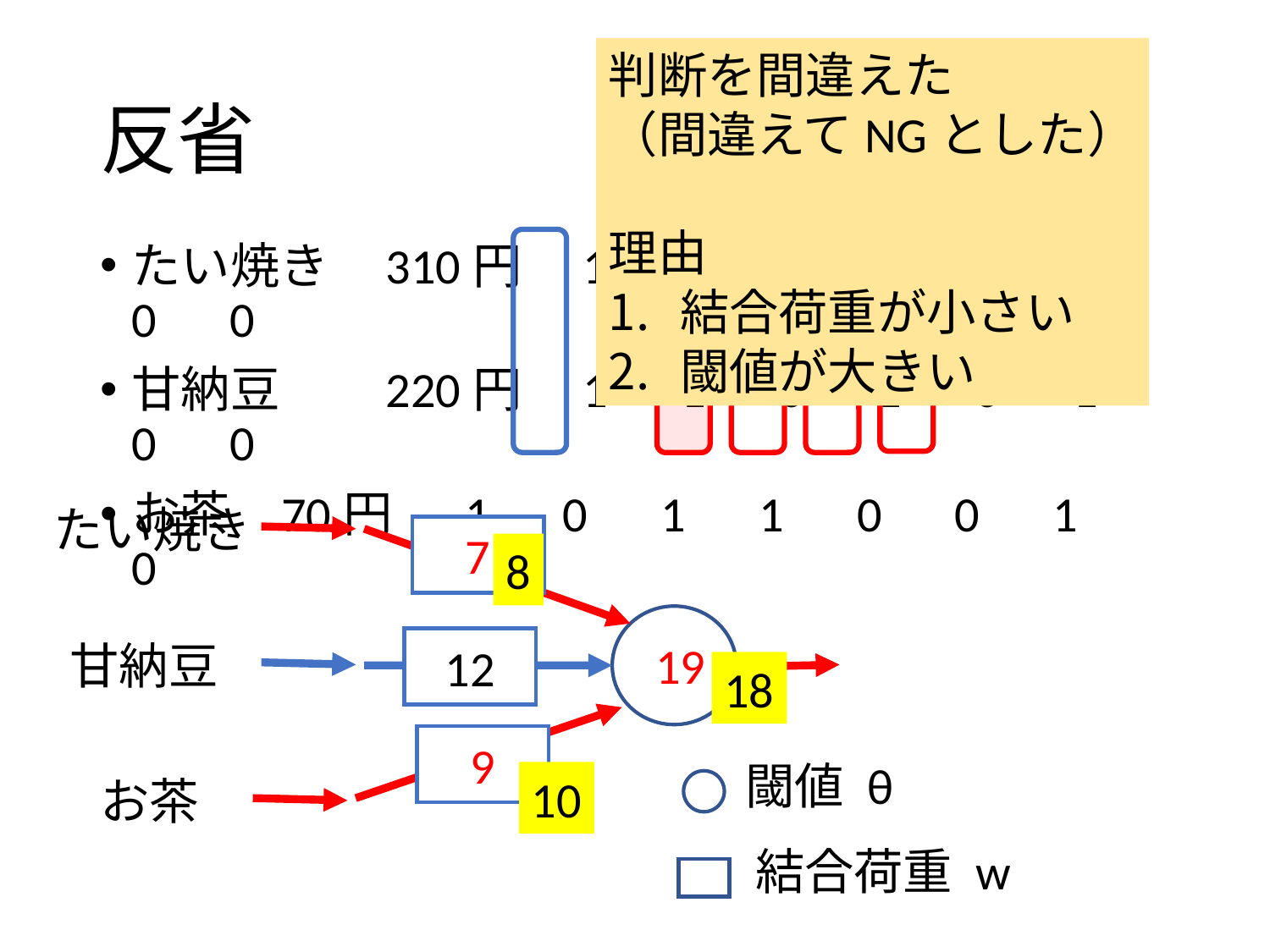

判断を間違えた
（間違えてNGとした）

理由
結合荷重が小さい
閾値が大きい
# 反省

たい焼き	310円　1　1　1　0　1　0　0　0
甘納豆	220円　1　1　0　1　0　1　0　0
お茶	 70円　 1　0　1　1　0　0　1　0

たい焼き
7
8

甘納豆
12
19
18
9
閾値 θ
10
お茶

結合荷重 w